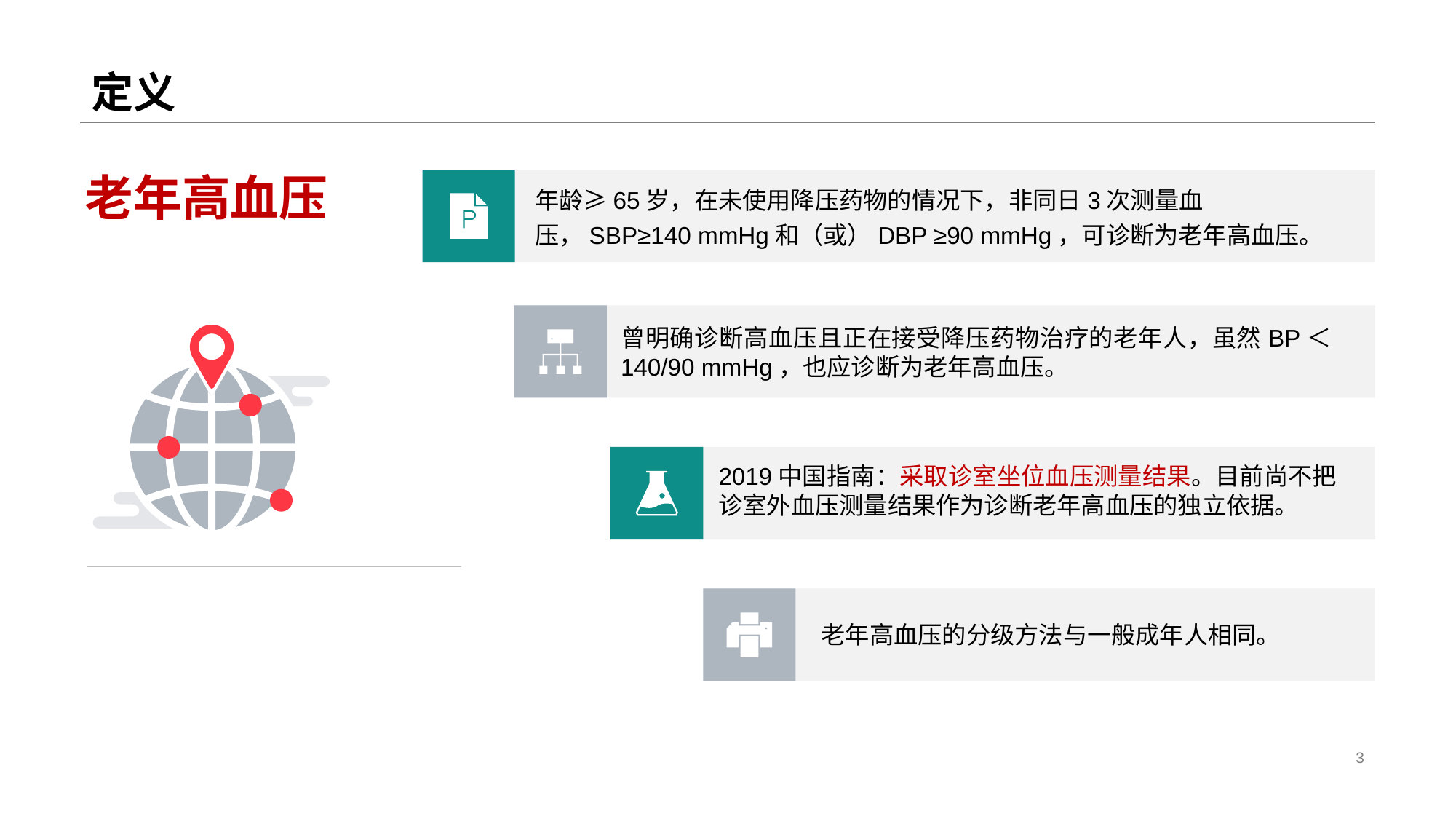

# 定义
老年高血压

年龄≥65岁，在未使用降压药物的情况下，非同日3次测量血压，SBP≥140 mmHg和（或）DBP ≥90 mmHg，可诊断为老年高血压。

曾明确诊断高血压且正在接受降压药物治疗的老年人，虽然BP＜140/90 mmHg，也应诊断为老年高血压。

2019中国指南：采取诊室坐位血压测量结果。目前尚不把诊室外血压测量结果作为诊断老年高血压的独立依据。

老年高血压的分级方法与一般成年人相同。
3